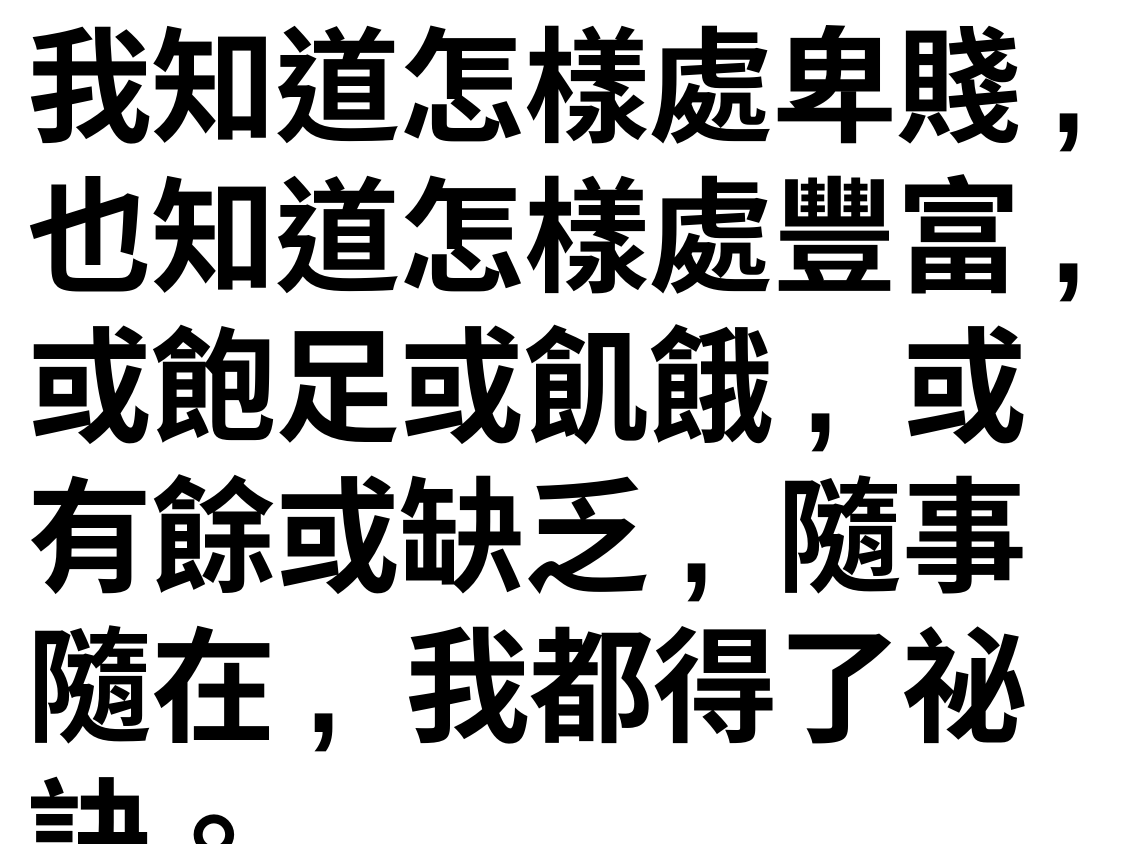

我知道怎樣處卑賤,也知道怎樣處豐富,或飽足或飢餓, 或有餘或缺乏, 隨事隨在, 我都得了祕訣。